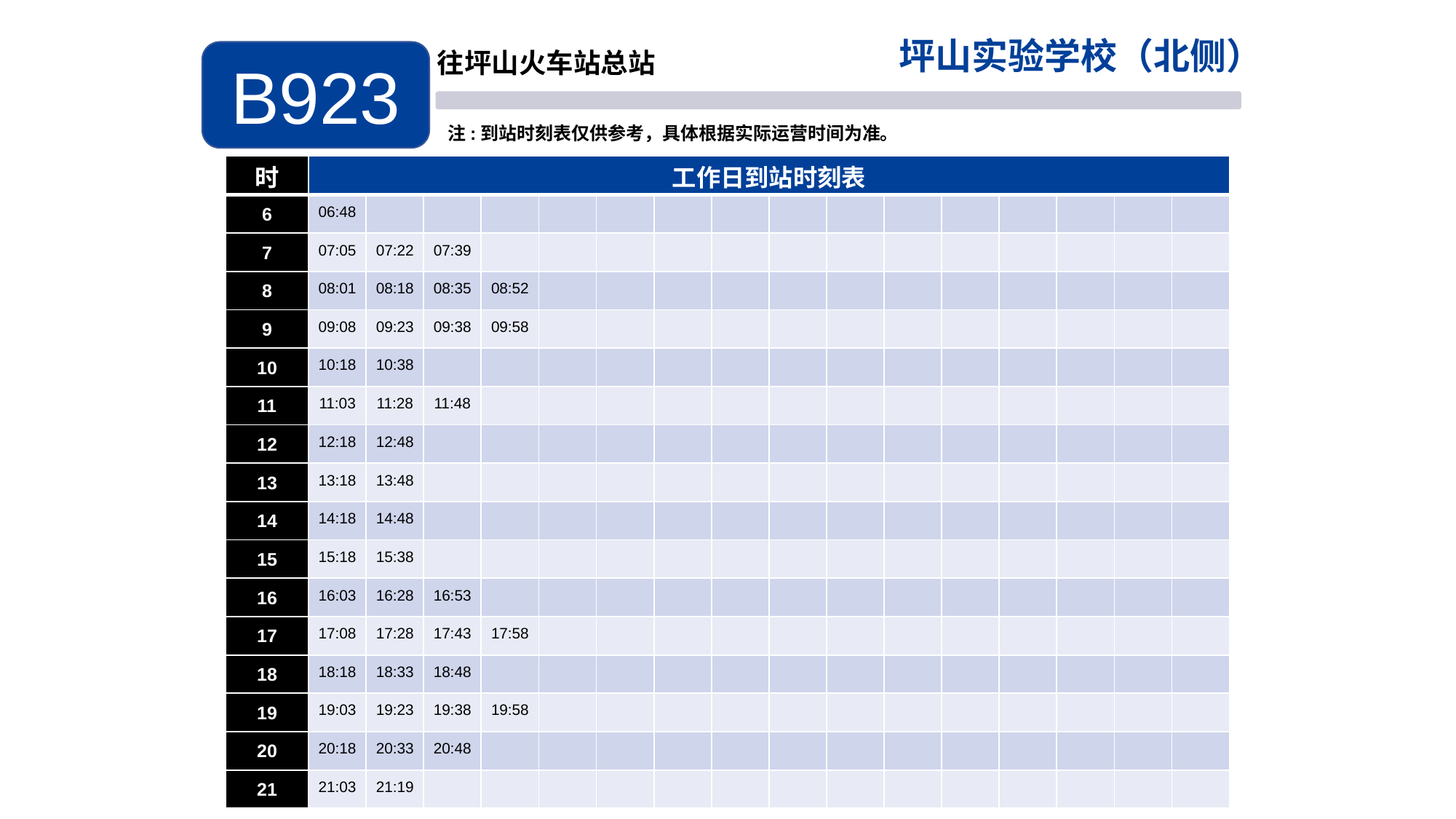

坪山实验学校（北侧）
B923
往坪山火车站总站

注:到站时刻表仅供参考，具体根据实际运营时间为准。
| 时 | 工作日到站时刻表 |  |  |  |  |  |  |  |  |  |  |  |  |  |  |  |
| --- | --- | --- | --- | --- | --- | --- | --- | --- | --- | --- | --- | --- | --- | --- | --- | --- |
| 6 | 06:48 |  |  |  |  |  |  |  |  |  |  |  |  |  |  |  |
| 7 | 07:05 | 07:22 | 07:39 |  |  |  |  |  |  |  |  |  |  |  |  |  |
| 8 | 08:01 | 08:18 | 08:35 | 08:52 |  |  |  |  |  |  |  |  |  |  |  |  |
| 9 | 09:08 | 09:23 | 09:38 | 09:58 |  |  |  |  |  |  |  |  |  |  |  |  |
| 10 | 10:18 | 10:38 |  |  |  |  |  |  |  |  |  |  |  |  |  |  |
| 11 | 11:03 | 11:28 | 11:48 |  |  |  |  |  |  |  |  |  |  |  |  |  |
| 12 | 12:18 | 12:48 |  |  |  |  |  |  |  |  |  |  |  |  |  |  |
| 13 | 13:18 | 13:48 |  |  |  |  |  |  |  |  |  |  |  |  |  |  |
| 14 | 14:18 | 14:48 |  |  |  |  |  |  |  |  |  |  |  |  |  |  |
| 15 | 15:18 | 15:38 |  |  |  |  |  |  |  |  |  |  |  |  |  |  |
| 16 | 16:03 | 16:28 | 16:53 |  |  |  |  |  |  |  |  |  |  |  |  |  |
| 17 | 17:08 | 17:28 | 17:43 | 17:58 |  |  |  |  |  |  |  |  |  |  |  |  |
| 18 | 18:18 | 18:33 | 18:48 |  |  |  |  |  |  |  |  |  |  |  |  |  |
| 19 | 19:03 | 19:23 | 19:38 | 19:58 |  |  |  |  |  |  |  |  |  |  |  |  |
| 20 | 20:18 | 20:33 | 20:48 |  |  |  |  |  |  |  |  |  |  |  |  |  |
| 21 | 21:03 | 21:19 |  |  |  |  |  |  |  |  |  |  |  |  |  |  |